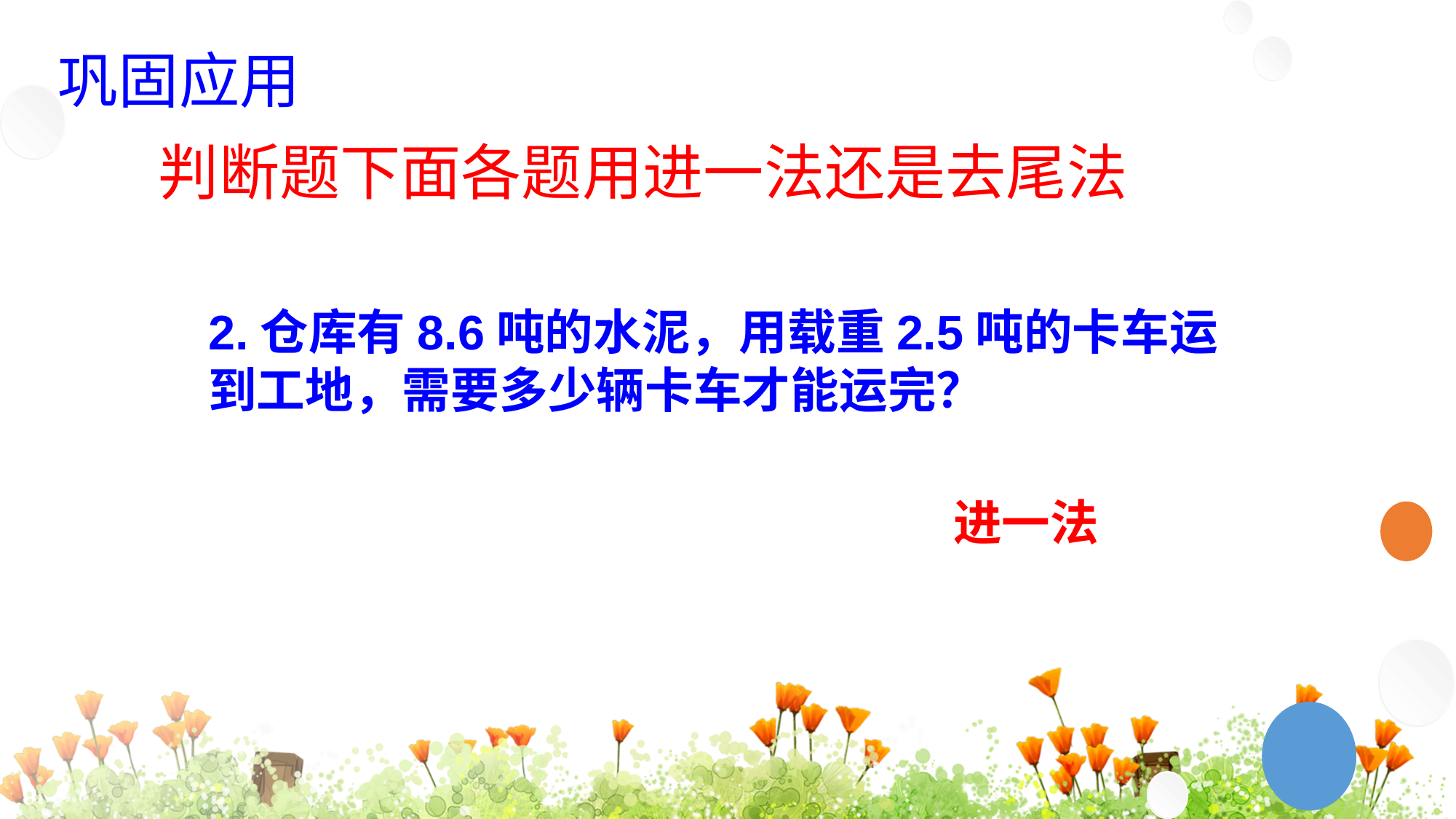

巩固应用
判断题下面各题用进一法还是去尾法
2.仓库有8.6吨的水泥，用载重2.5吨的卡车运到工地，需要多少辆卡车才能运完？
进一法